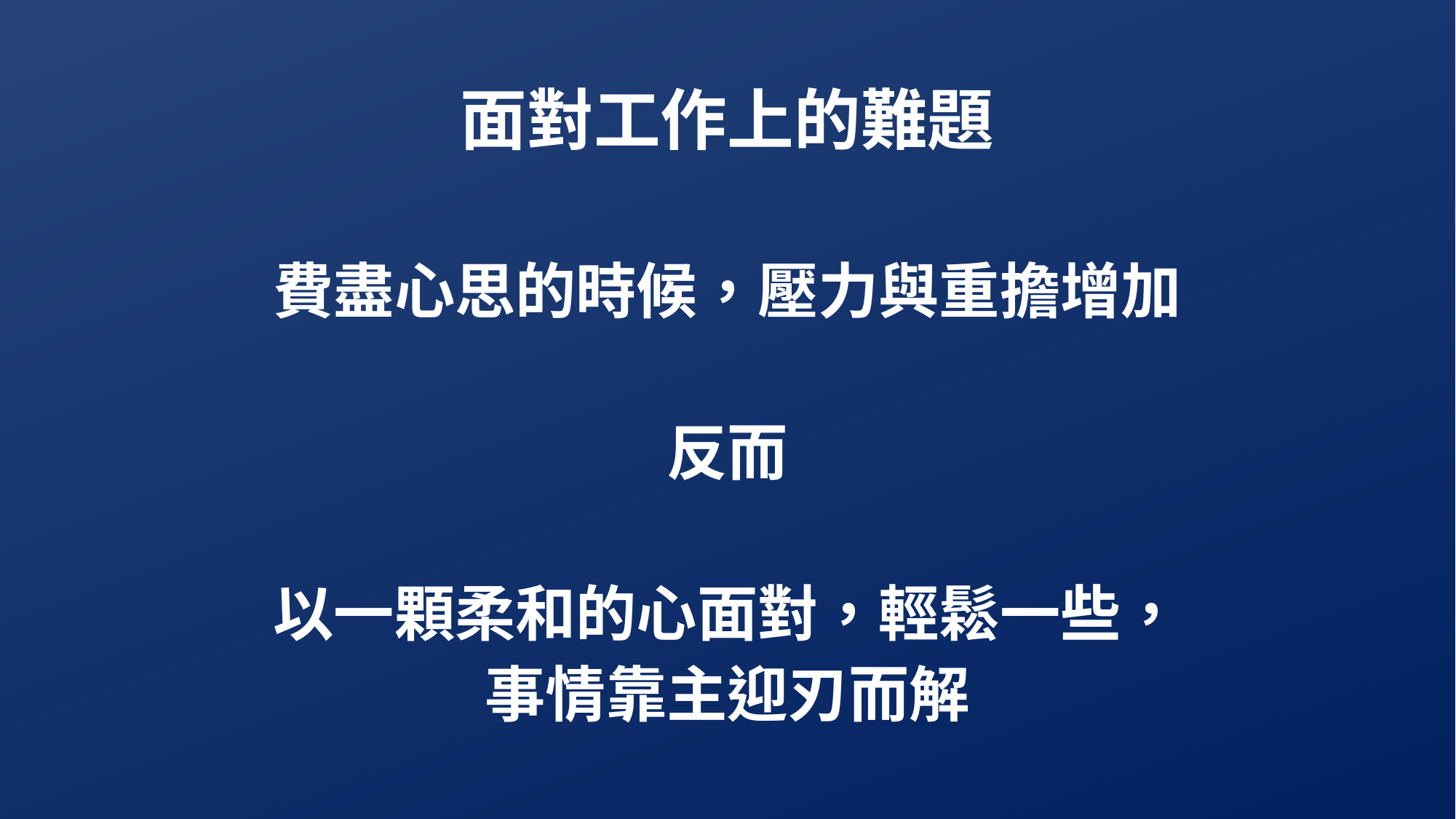

# 面對工作上的難題
費盡心思的時候，壓力與重擔增加

反而

以一顆柔和的心面對，輕鬆一些，
事情靠主迎刃而解